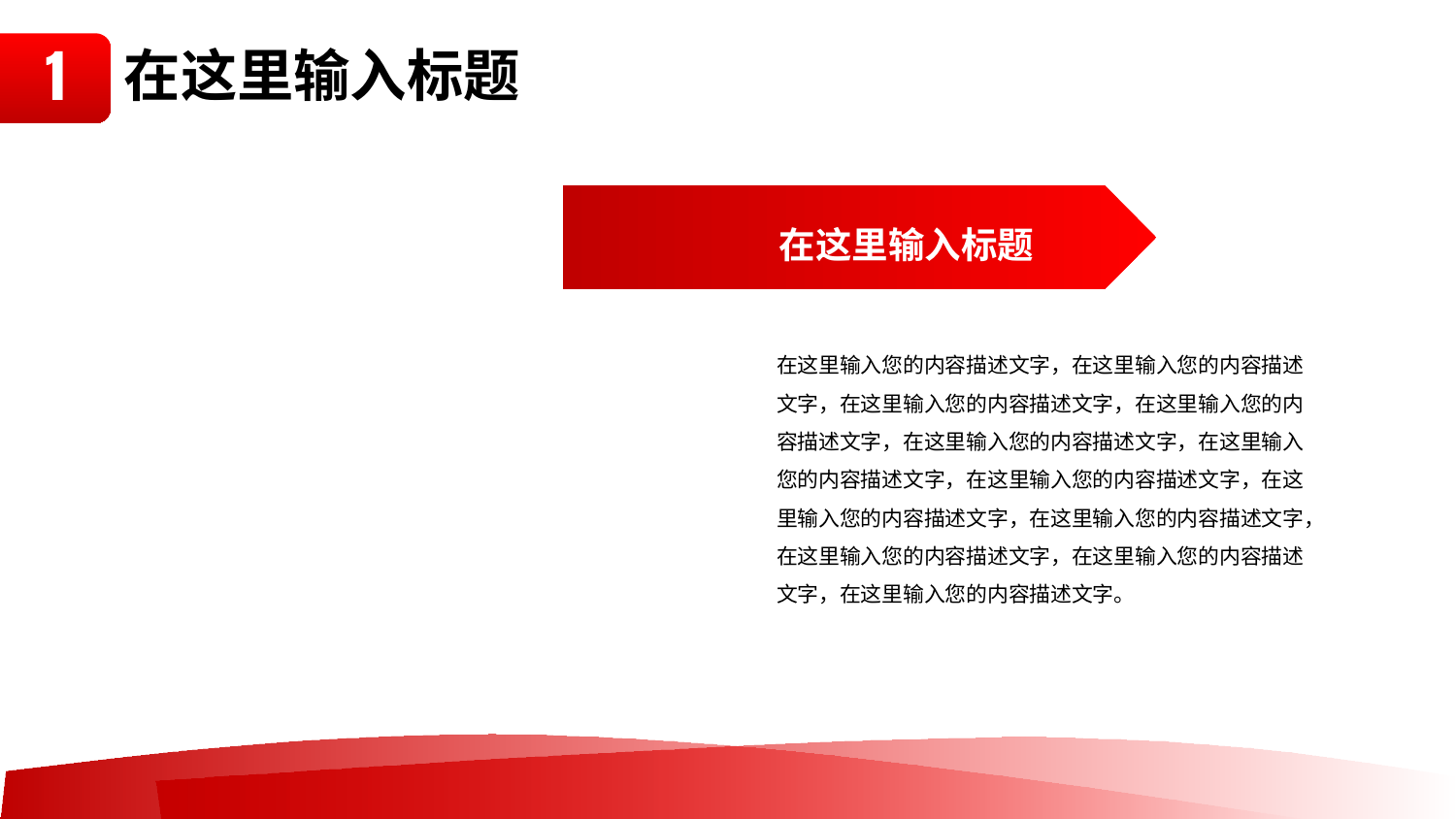

在这里输入标题
1

在这里输入标题
在这里输入您的内容描述文字，在这里输入您的内容描述文字，在这里输入您的内容描述文字，在这里输入您的内容描述文字，在这里输入您的内容描述文字，在这里输入您的内容描述文字，在这里输入您的内容描述文字，在这里输入您的内容描述文字，在这里输入您的内容描述文字，在这里输入您的内容描述文字，在这里输入您的内容描述文字，在这里输入您的内容描述文字。